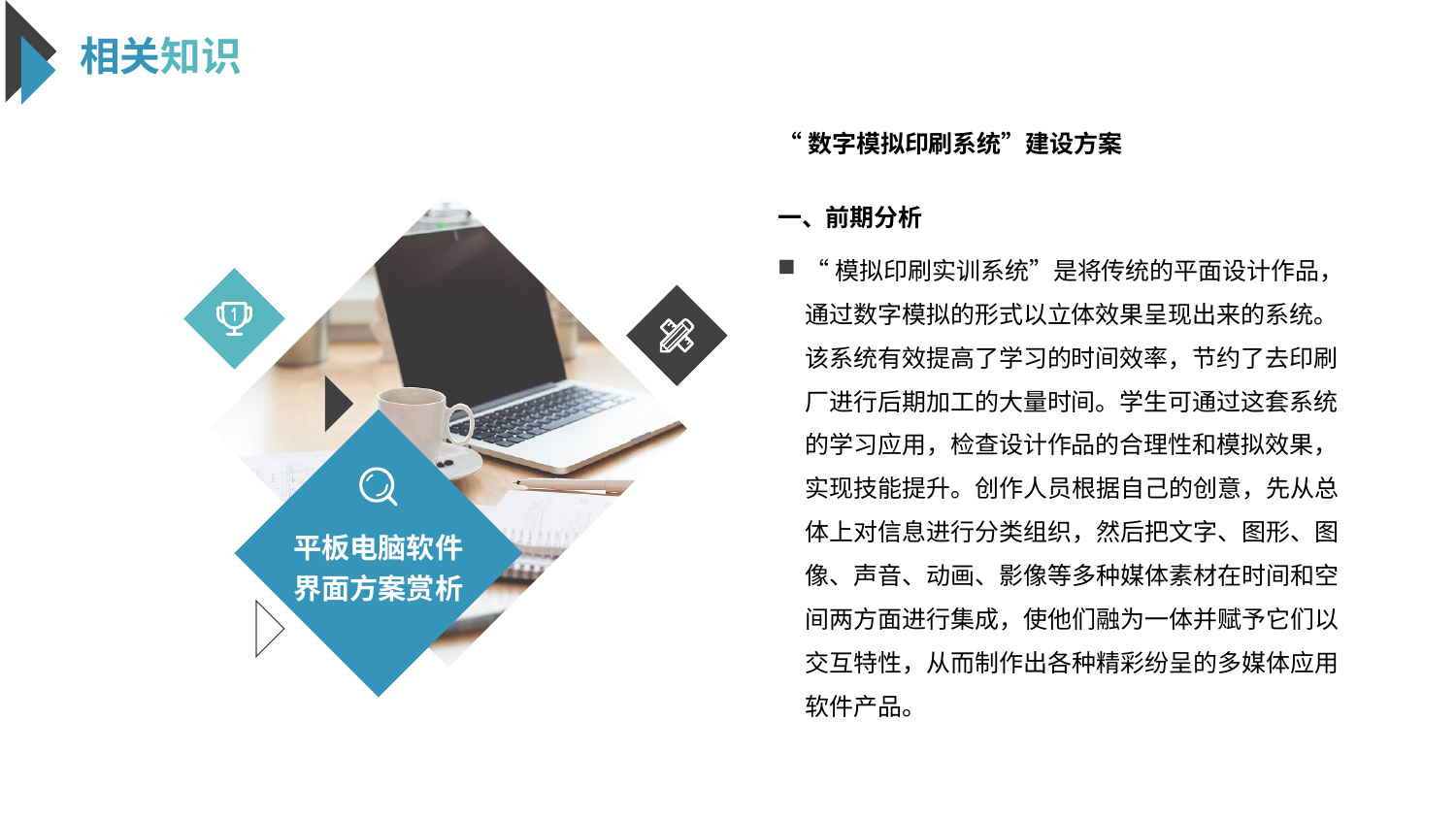

相关知识

“数字模拟印刷系统”建设方案

一、前期分析
“模拟印刷实训系统”是将传统的平面设计作品，通过数字模拟的形式以立体效果呈现出来的系统。该系统有效提高了学习的时间效率，节约了去印刷厂进行后期加工的大量时间。学生可通过这套系统的学习应用，检查设计作品的合理性和模拟效果，实现技能提升。创作人员根据自己的创意，先从总体上对信息进行分类组织，然后把文字、图形、图像、声音、动画、影像等多种媒体素材在时间和空间两方面进行集成，使他们融为一体并赋予它们以交互特性，从而制作出各种精彩纷呈的多媒体应用软件产品。

平板电脑软件界面方案赏析